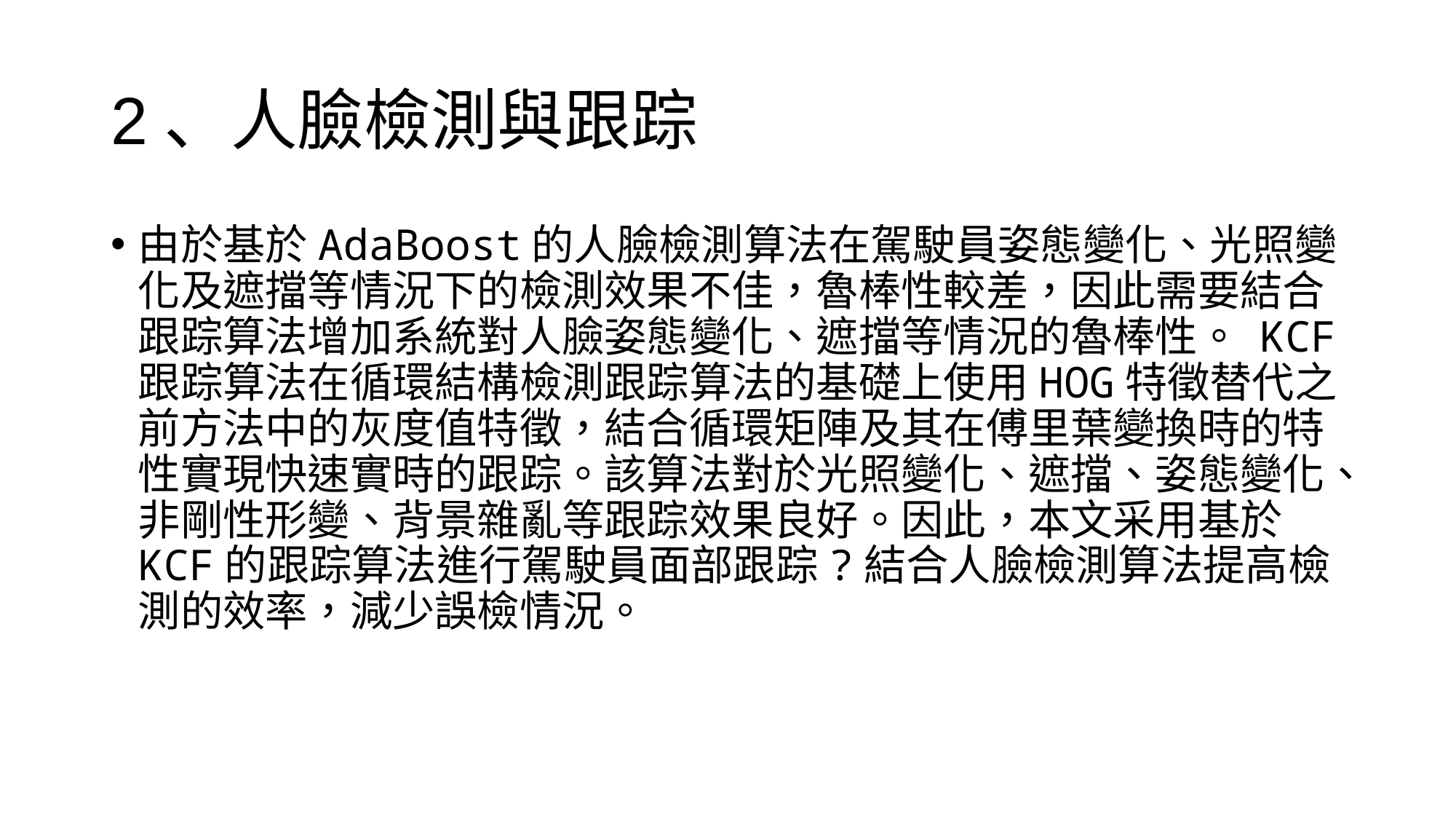

# 2、人臉檢測與跟踪
由於基於AdaBoost的人臉檢測算法在駕駛員姿態變化、光照變化及遮擋等情況下的檢測效果不佳，魯棒性較差，因此需要結合跟踪算法增加系統對人臉姿態變化、遮擋等情況的魯棒性。 KCF跟踪算法在循環結構檢測跟踪算法的基礎上使用HOG特徵替代之前方法中的灰度值特徵，結合循環矩陣及其在傅里葉變換時的特性實現快速實時的跟踪。該算法對於光照變化、遮擋、姿態變化、非剛性形變、背景雜亂等跟踪效果良好。因此，本文采用基於KCF的跟踪算法進行駕駛員面部跟踪?結合人臉檢測算法提高檢測的效率，減少誤檢情況。